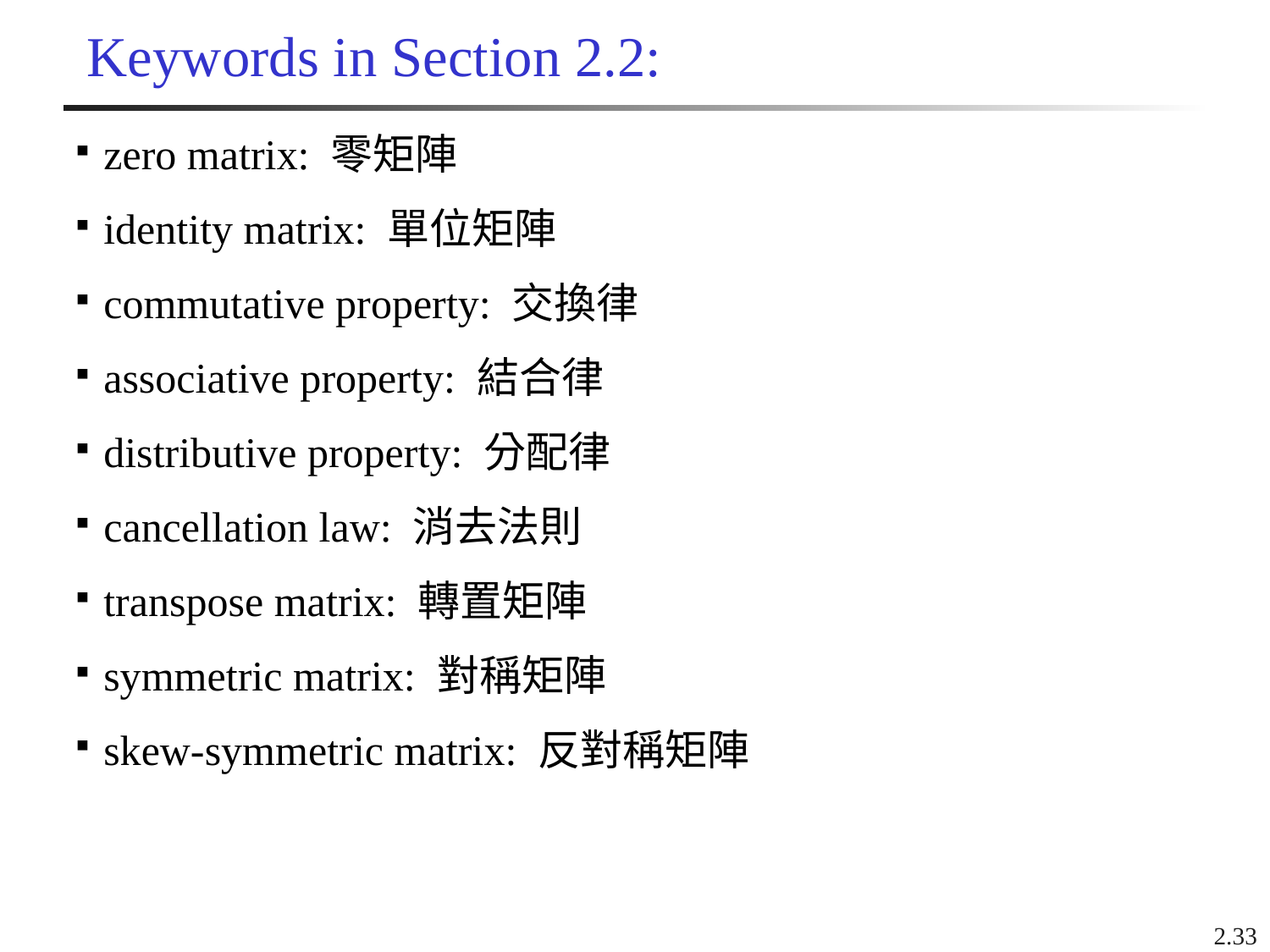

# Keywords in Section 2.2:
zero matrix: 零矩陣
identity matrix: 單位矩陣
commutative property: 交換律
associative property: 結合律
distributive property: 分配律
cancellation law: 消去法則
transpose matrix: 轉置矩陣
symmetric matrix: 對稱矩陣
skew-symmetric matrix: 反對稱矩陣
2.33